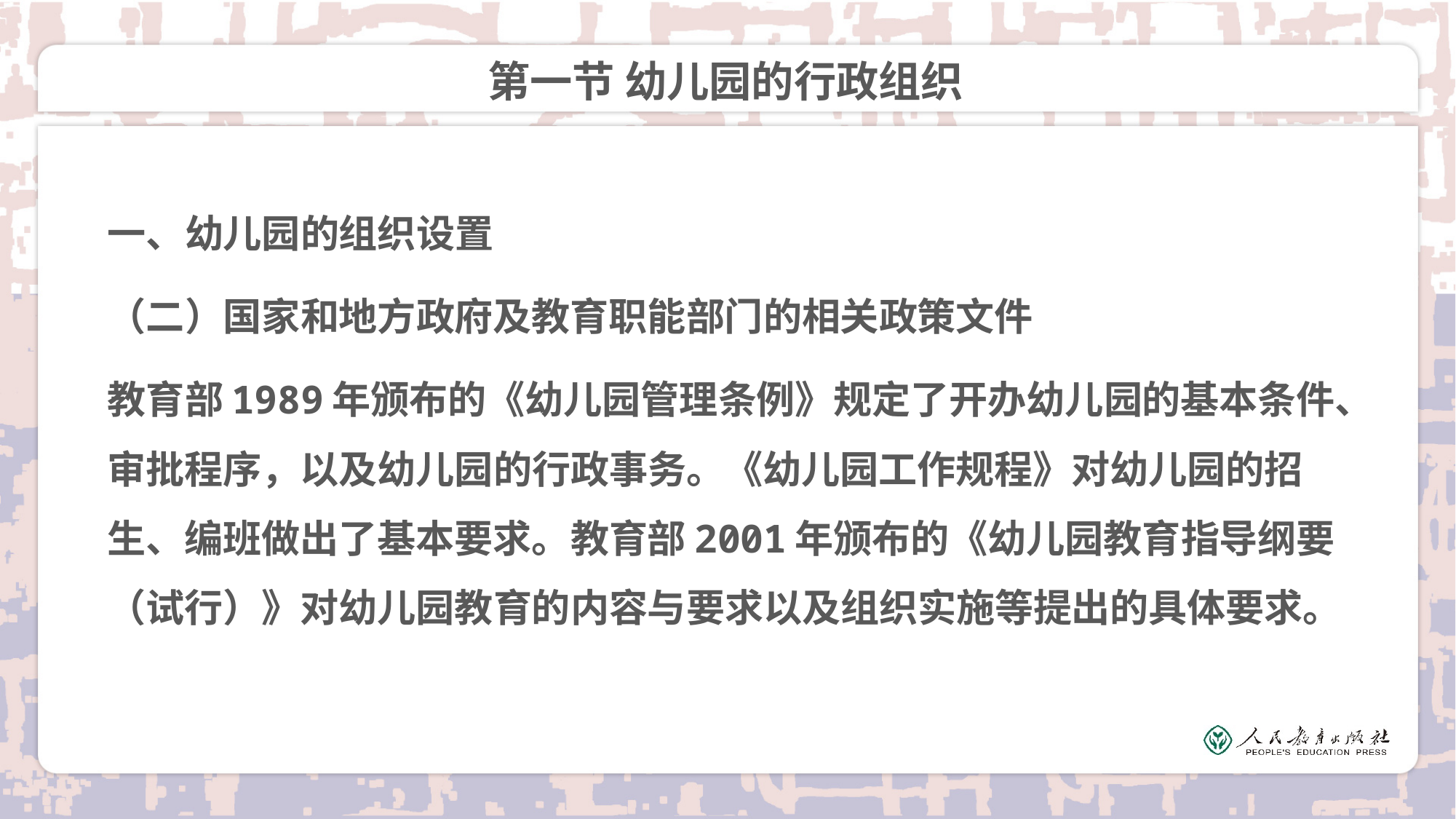

# 第一节 幼儿园的行政组织
一、幼儿园的组织设置
（二）国家和地方政府及教育职能部门的相关政策文件
教育部1989年颁布的《幼儿园管理条例》规定了开办幼儿园的基本条件、审批程序，以及幼儿园的行政事务。《幼儿园工作规程》对幼儿园的招生、编班做出了基本要求。教育部2001年颁布的《幼儿园教育指导纲要（试行）》对幼儿园教育的内容与要求以及组织实施等提出的具体要求。